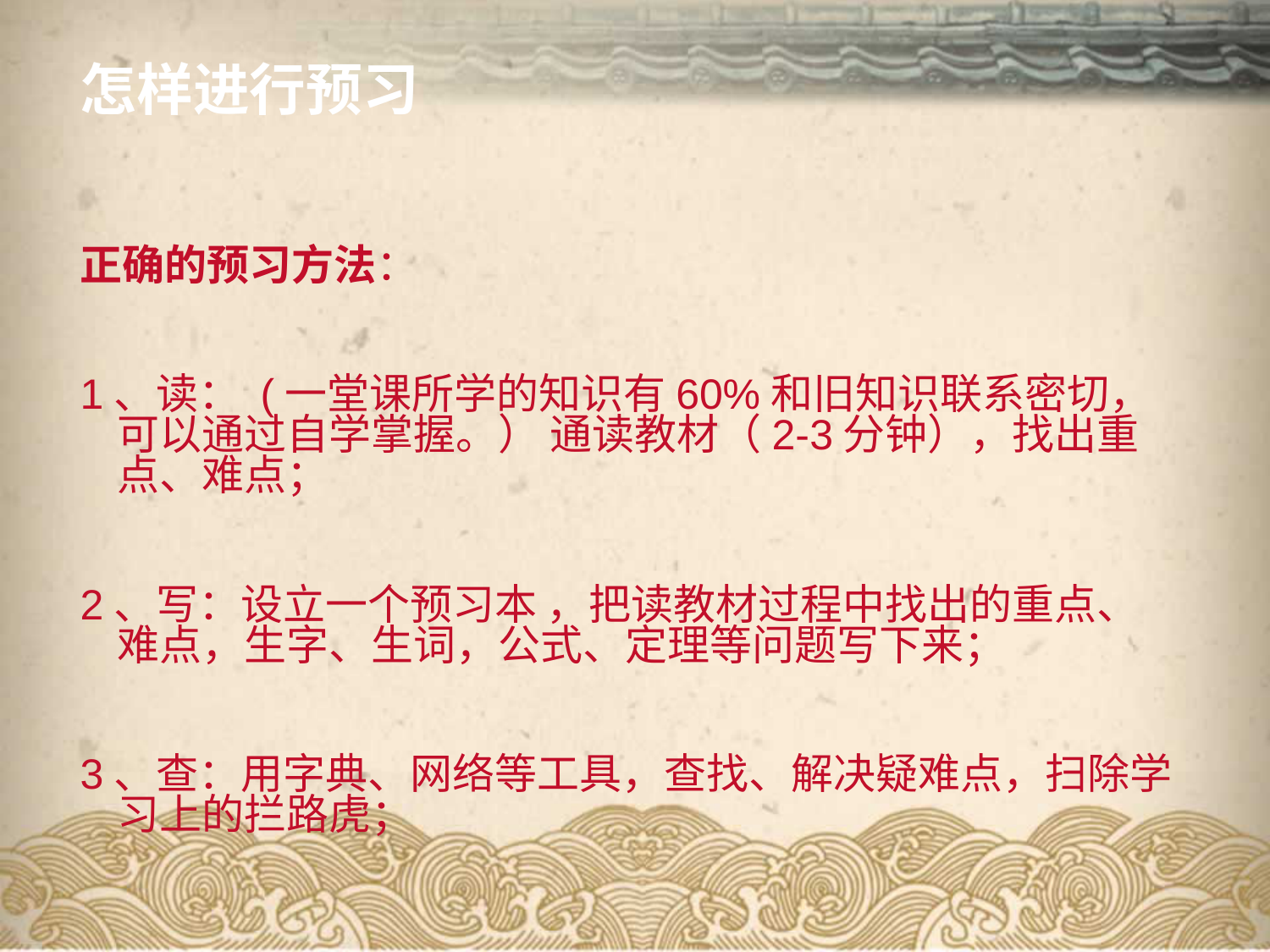

# 怎样进行预习

正确的预习方法：

1、读： (一堂课所学的知识有60%和旧知识联系密切，可以通过自学掌握。） 通读教材（2-3分钟），找出重点、难点；

2、写：设立一个预习本 ，把读教材过程中找出的重点、难点，生字、生词，公式、定理等问题写下来；

3、查：用字典、网络等工具，查找、解决疑难点，扫除学习上的拦路虎；